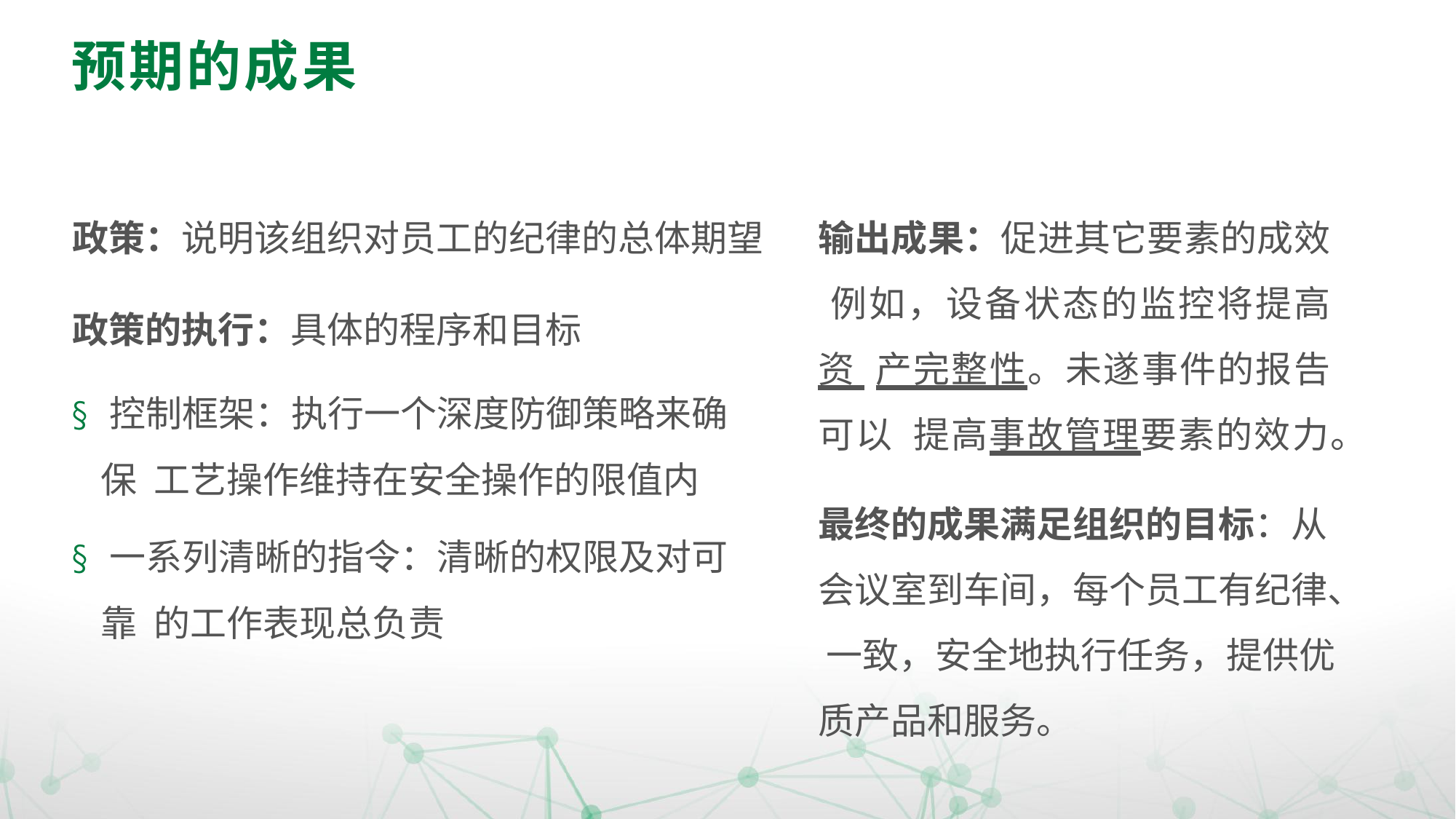

# 预期的成果

输出成果：促进其它要素的成效  例如，设备状态的监控将提高资  产完整性。未遂事件的报告可以  提高事故管理要素的效力。
最终的成果满足组织的目标：从  会议室到车间，每个员工有纪律、  一致，安全地执行任务，提供优  质产品和服务。
政策：说明该组织对员工的纪律的总体期望

政策的执行：具体的程序和目标
§ 控制框架：执行一个深度防御策略来确保  工艺操作维持在安全操作的限值内
§ 一系列清晰的指令：清晰的权限及对可靠  的工作表现总负责